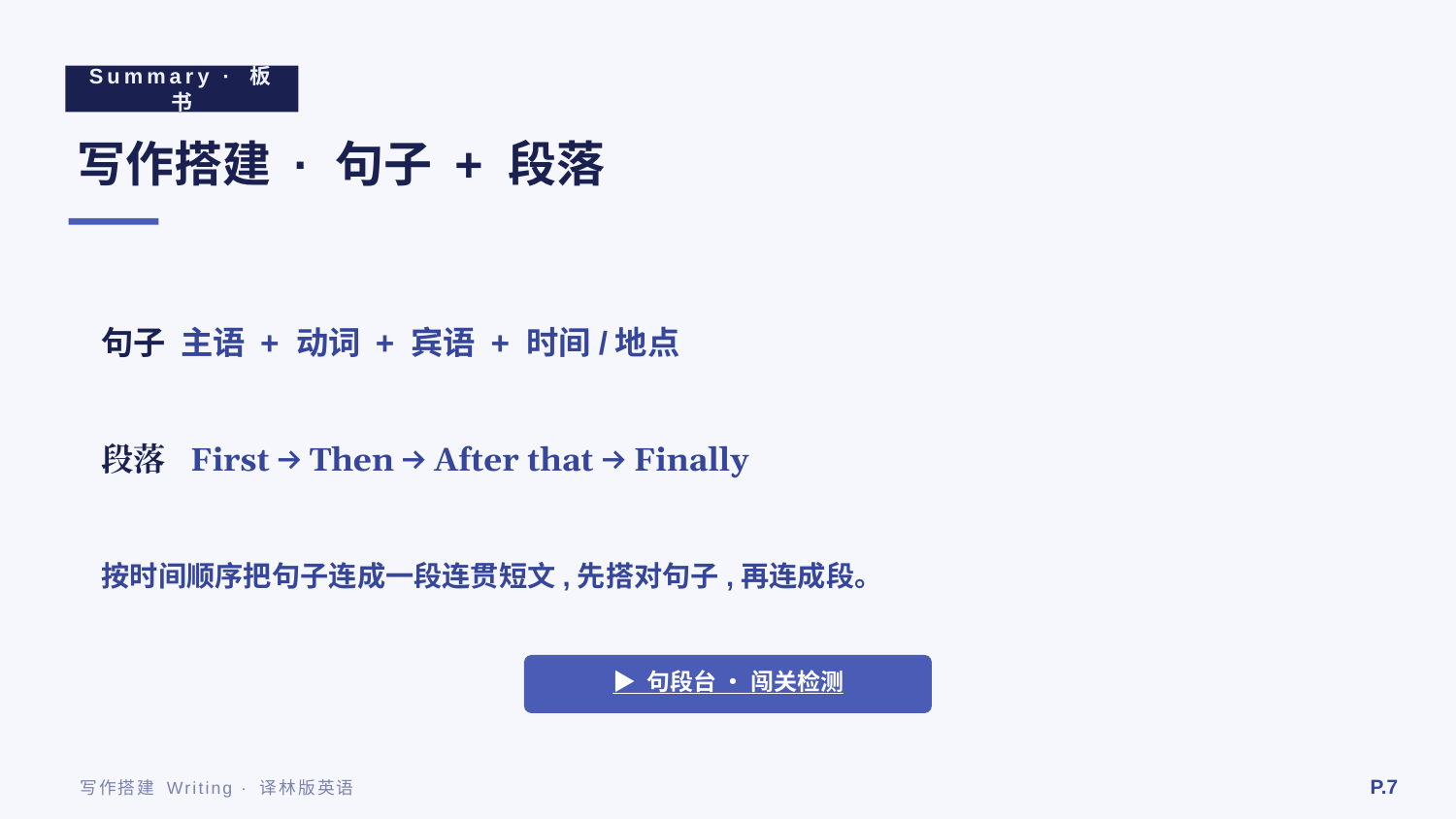

Summary · 板书

写作搭建 · 句子 + 段落

句子  主语 + 动词 + 宾语 + 时间/地点
段落  First → Then → After that → Finally
按时间顺序把句子连成一段连贯短文,先搭对句子,再连成段。
▶  句段台 · 闯关检测

P.7
写作搭建 Writing · 译林版英语